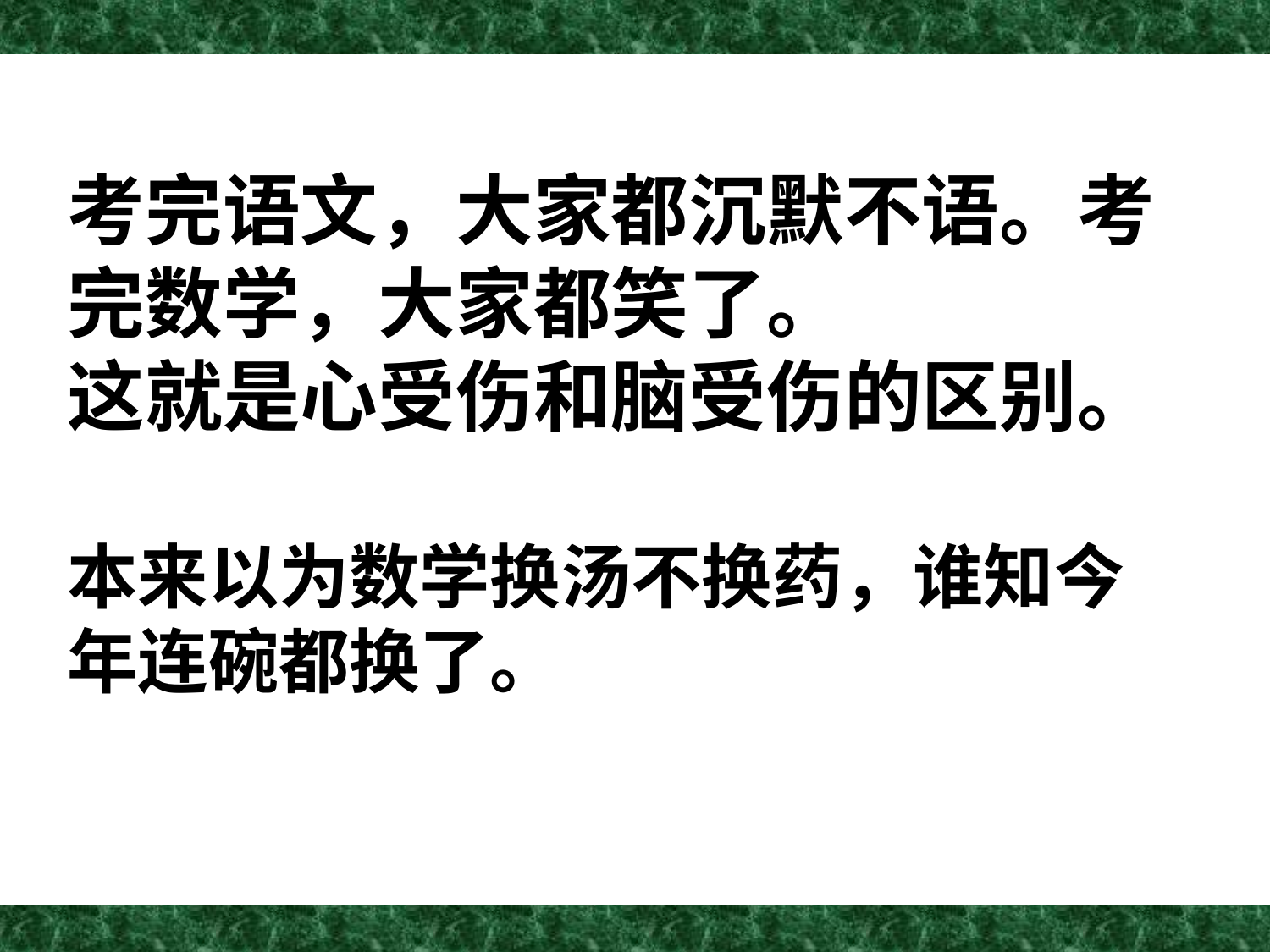

考完语文，大家都沉默不语。考完数学，大家都笑了。
这就是心受伤和脑受伤的区别。
本来以为数学换汤不换药，谁知今年连碗都换了。